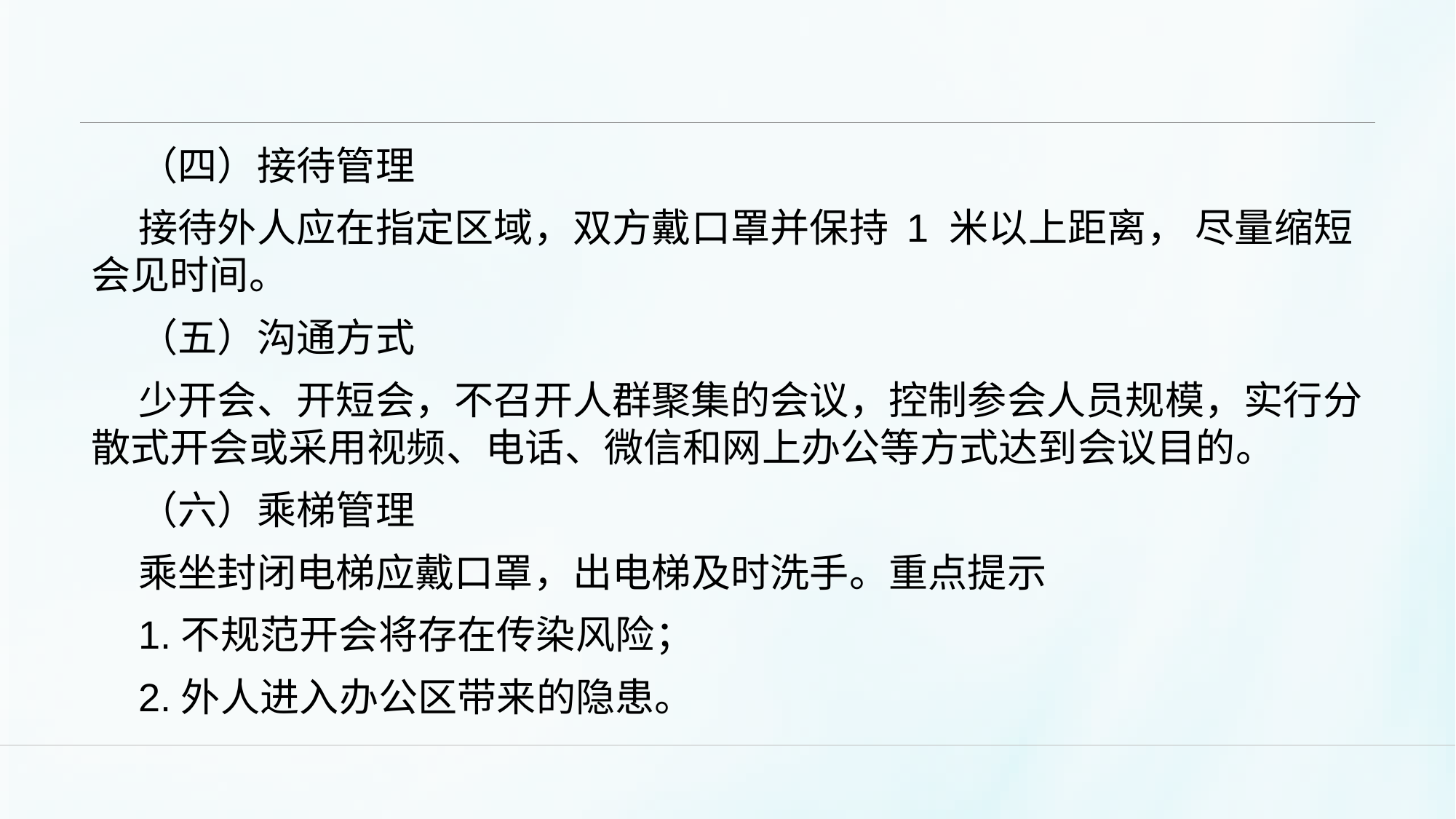

#
（四）接待管理
接待外人应在指定区域，双方戴口罩并保持 1 米以上距离， 尽量缩短会见时间。
（五）沟通方式
少开会、开短会，不召开人群聚集的会议，控制参会人员规模，实行分散式开会或采用视频、电话、微信和网上办公等方式达到会议目的。
（六）乘梯管理
乘坐封闭电梯应戴口罩，出电梯及时洗手。重点提示
1.不规范开会将存在传染风险；
2.外人进入办公区带来的隐患。